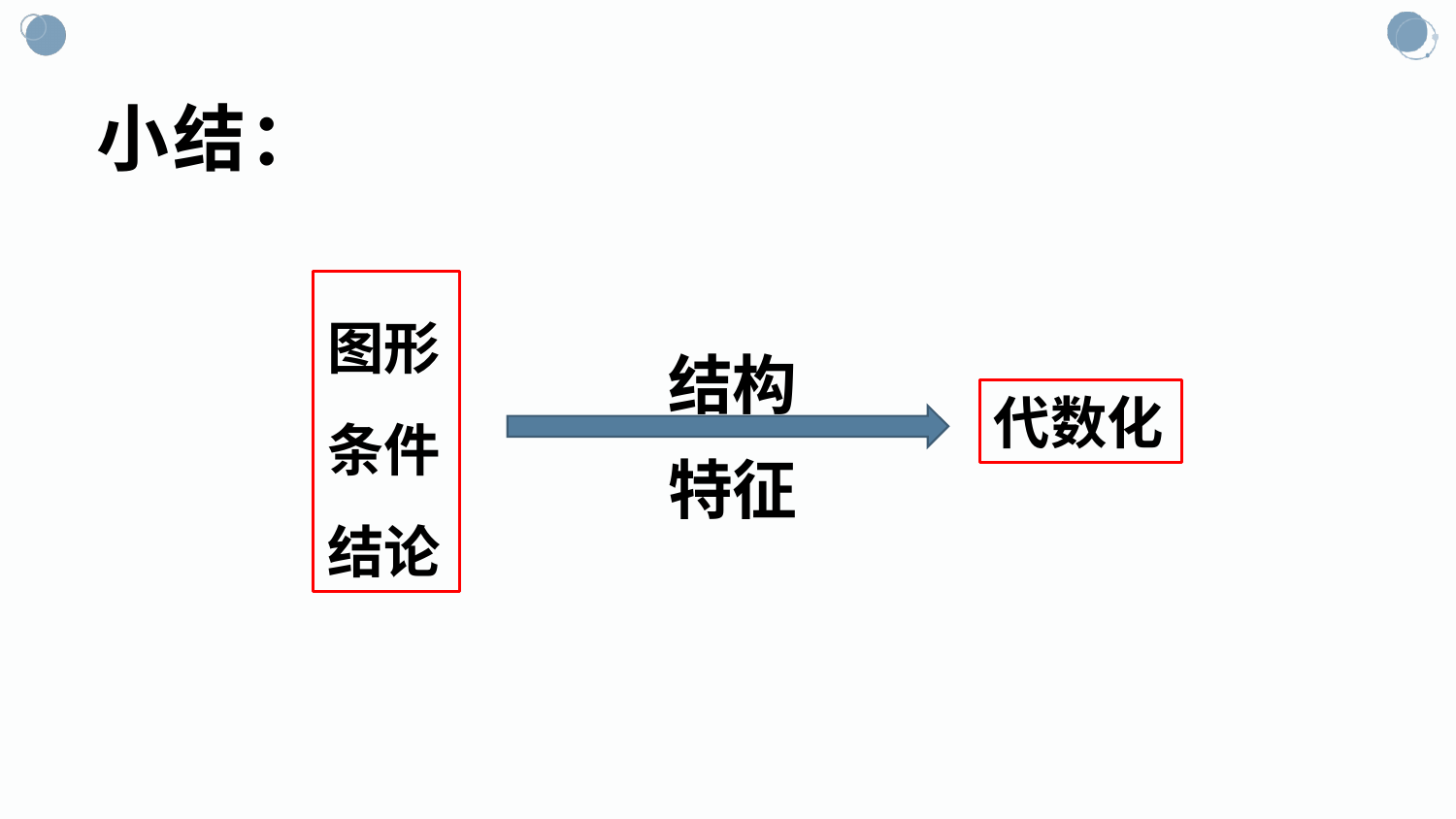

小结：

图形
条件
结论
结构
代数化

特征